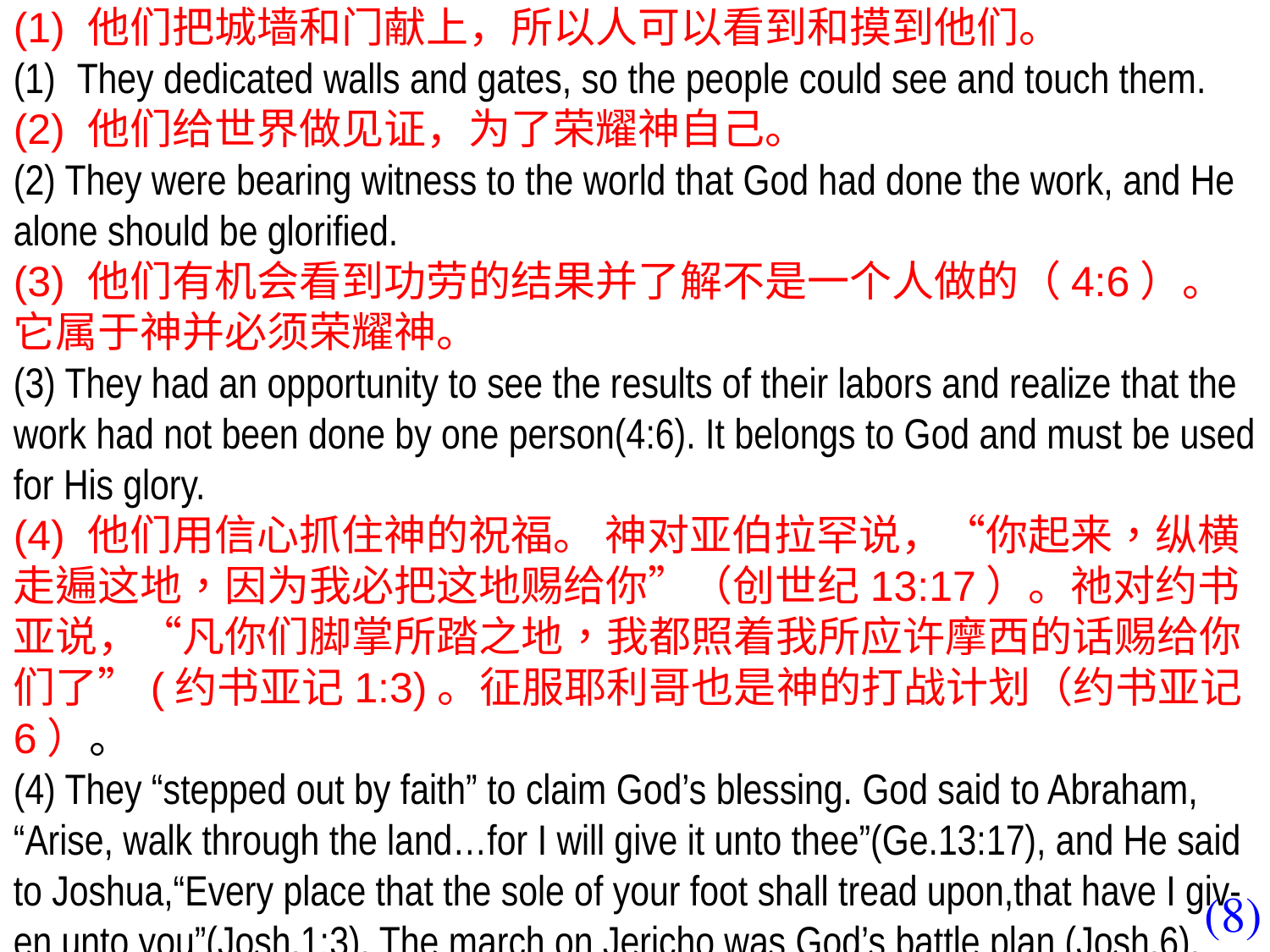

(1) 他们把城墙和门献上，所以人可以看到和摸到他们。
They dedicated walls and gates, so the people could see and touch them.
(2) 他们给世界做见证，为了荣耀神自己。
(2) They were bearing witness to the world that God had done the work, and He alone should be glorified.
(3) 他们有机会看到功劳的结果并了解不是一个人做的（4:6）。它属于神并必须荣耀神。
(3) They had an opportunity to see the results of their labors and realize that the work had not been done by one person(4:6). It belongs to God and must be used for His glory.
(4) 他们用信心抓住神的祝福。 神对亚伯拉罕说，“你起来，纵横走遍这地，因为我必把这地赐给你”（创世纪13:17）。祂对约书亚说，“凡你们脚掌所踏之地，我都照着我所应许摩西的话赐给你们了”(约书亚记1:3)。征服耶利哥也是神的打战计划（约书亚记6）。
(4) They “stepped out by faith” to claim God’s blessing. God said to Abraham, “Arise, walk through the land…for I will give it unto thee”(Ge.13:17), and He said to Joshua,“Every place that the sole of your foot shall tread upon,that have I giv-en unto you”(Josh.1:3). The march on Jericho was God’s battle plan (Josh.6).
(8)